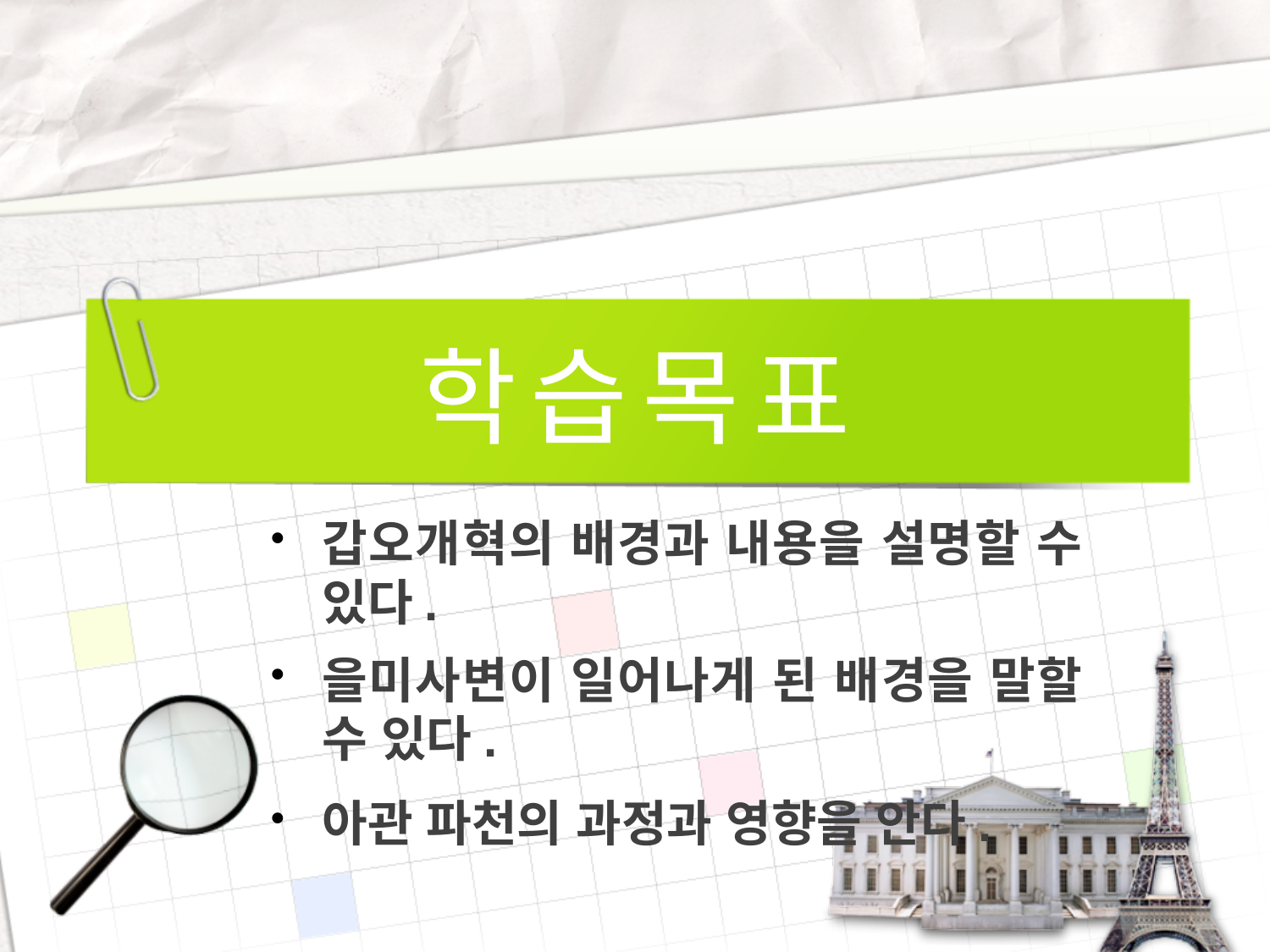

# 학 습 목 표
갑오개혁의 배경과 내용을 설명할 수 있다.
을미사변이 일어나게 된 배경을 말할 수 있다.
아관 파천의 과정과 영향을 안다.